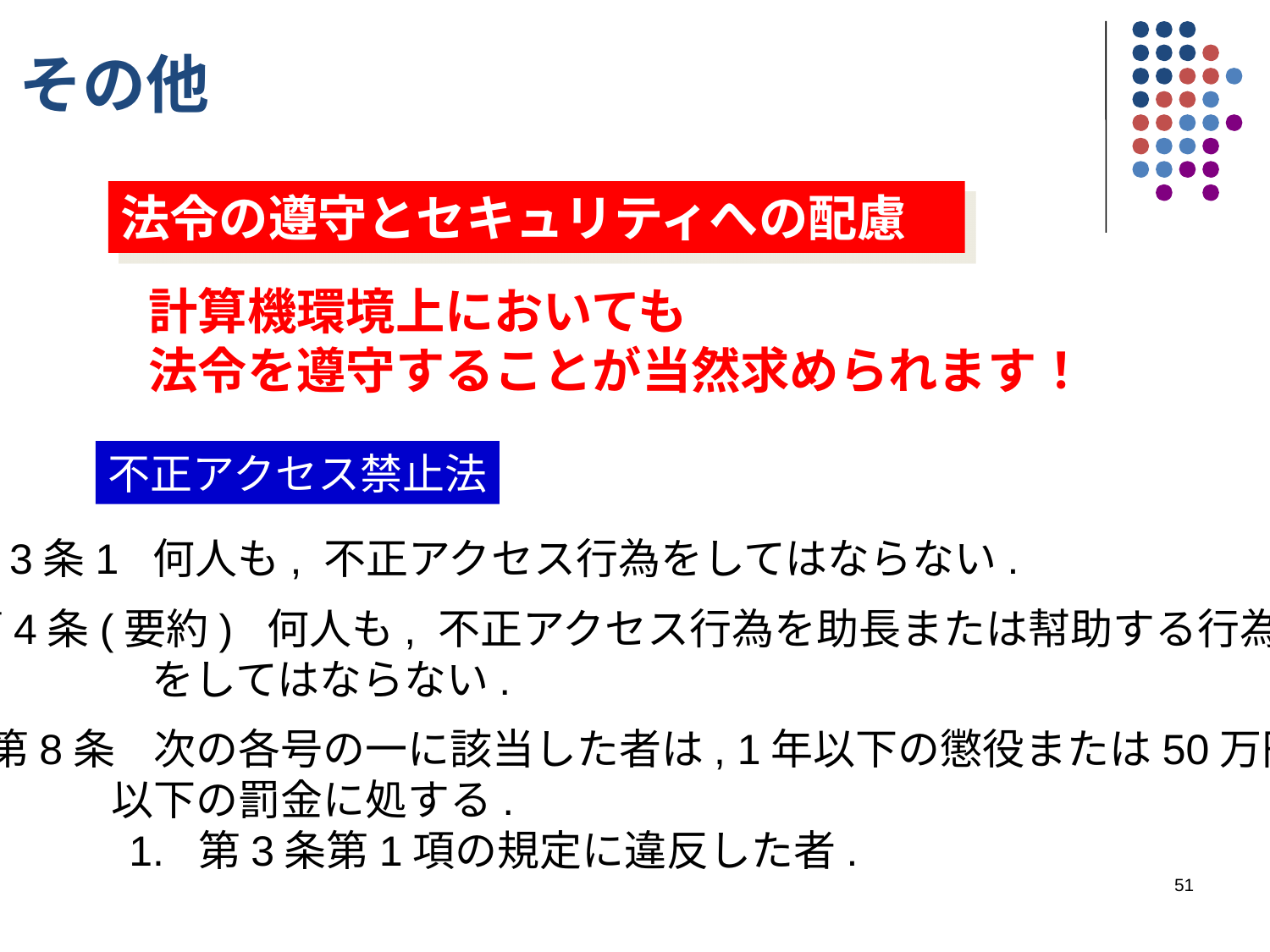

その他
法令の遵守とセキュリティへの配慮
計算機環境上においても
法令を遵守することが当然求められます！
不正アクセス禁止法
第3条1  何人も, 不正アクセス行為をしてはならない.
第4条(要約)  何人も, 不正アクセス行為を助長または幇助する行為
                   をしてはならない.
第8条    次の各号の一に該当した者は, 1年以下の懲役または50万円
            以下の罰金に処する.
            1.  第3条第1項の規定に違反した者.
51